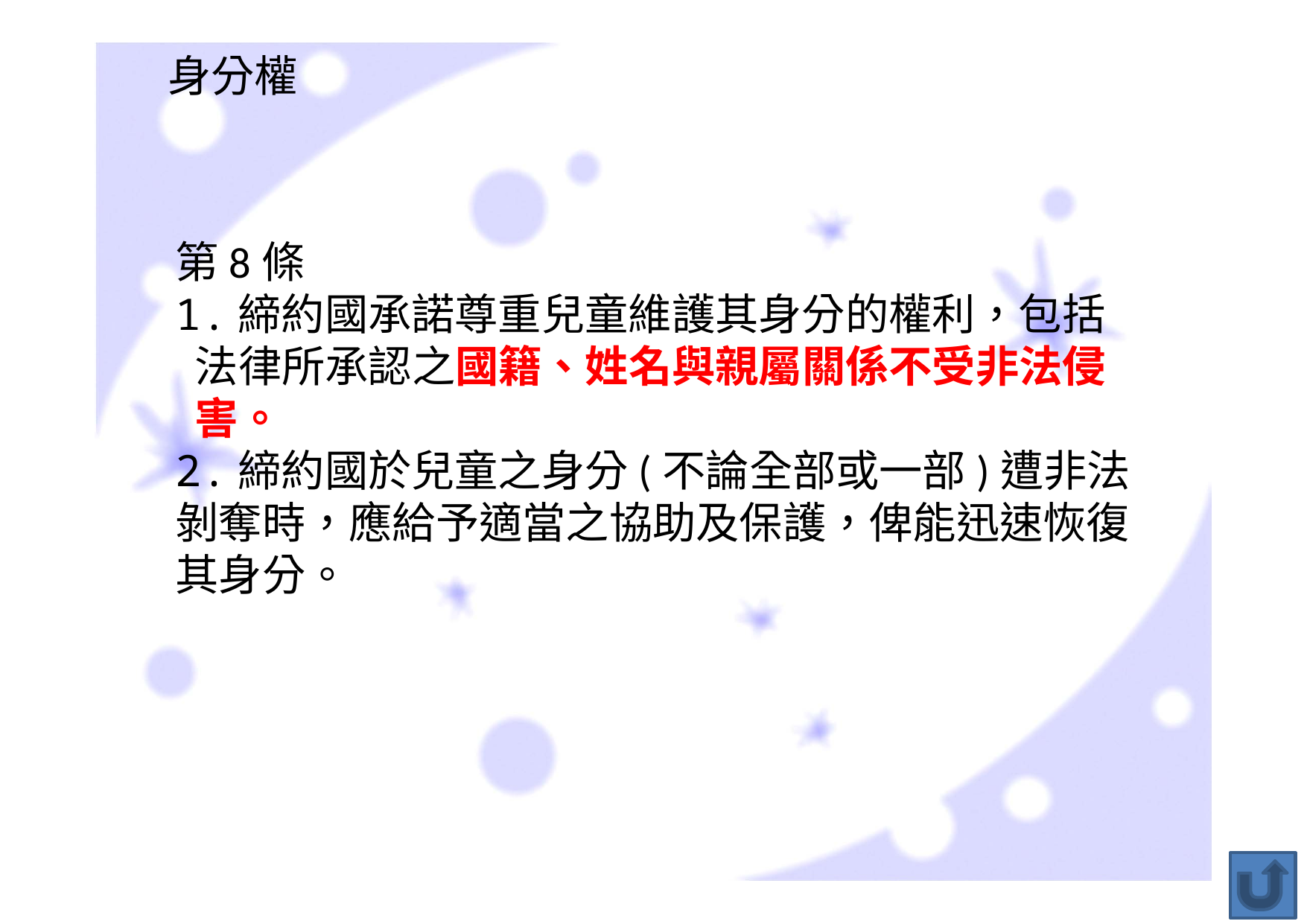

身分權
第8條
1.締約國承諾尊重兒童維護其身分的權利，包括法律所承認之國籍、姓名與親屬關係不受非法侵害。
2.締約國於兒童之身分(不論全部或一部)遭非法剝奪時，應給予適當之協助及保護，俾能迅速恢復其身分。